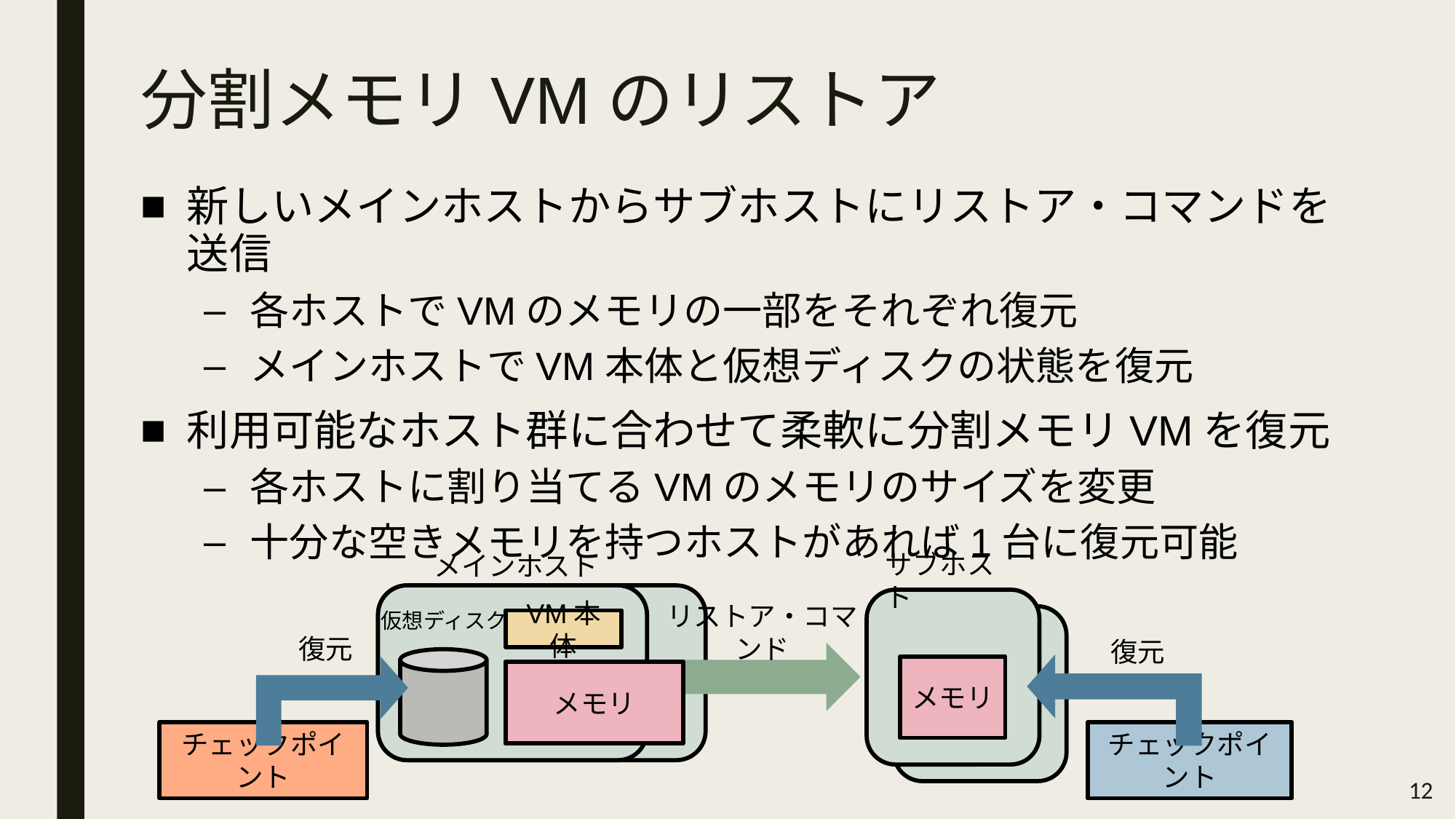

# 分割メモリVMのリストア
新しいメインホストからサブホストにリストア・コマンドを送信
各ホストでVMのメモリの一部をそれぞれ復元
メインホストでVM本体と仮想ディスクの状態を復元
利用可能なホスト群に合わせて柔軟に分割メモリVMを復元
各ホストに割り当てるVMのメモリのサイズを変更
十分な空きメモリを持つホストがあれば1台に復元可能
サブホスト
メインホスト

リストア・コマンド
仮想ディスク

VM本体

復元
復元

メモリ
メモリ
メモリ
チェックポイント
チェックポイント
12